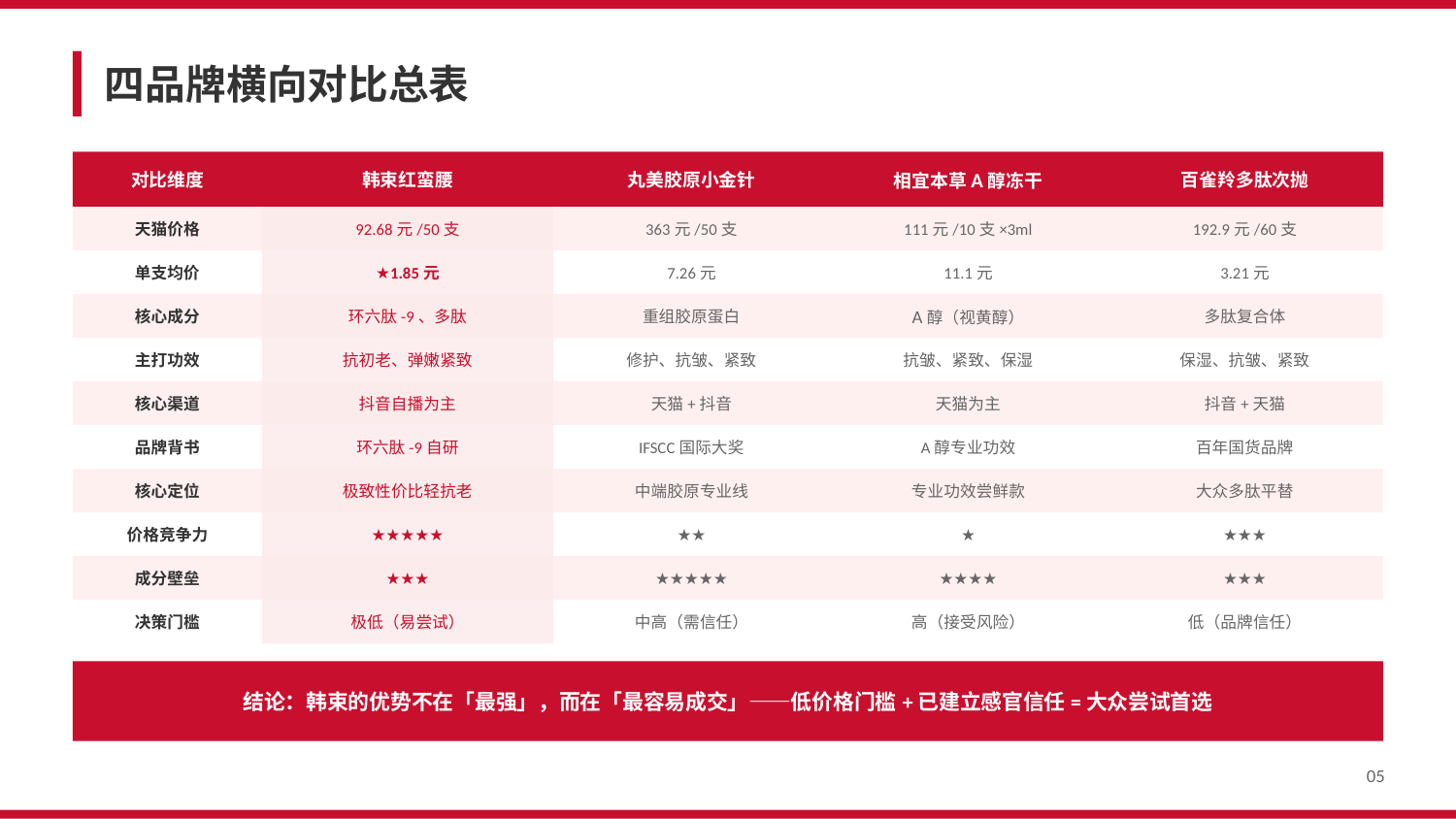

四品牌横向对比总表

对比维度
韩束红蛮腰
丸美胶原小金针
相宜本草A醇冻干
百雀羚多肽次抛

天猫价格

92.68元/50支
363元/50支
111元/10支×3ml
192.9元/60支

单支均价

★1.85元
7.26元
11.1元
3.21元

核心成分

环六肽-9、多肽
重组胶原蛋白
A醇（视黄醇）
多肽复合体

主打功效

抗初老、弹嫩紧致
修护、抗皱、紧致
抗皱、紧致、保湿
保湿、抗皱、紧致

核心渠道

抖音自播为主
天猫+抖音
天猫为主
抖音+天猫

品牌背书

环六肽-9自研
IFSCC国际大奖
A醇专业功效
百年国货品牌

核心定位

极致性价比轻抗老
中端胶原专业线
专业功效尝鲜款
大众多肽平替

价格竞争力

★★★★★
★★
★
★★★

成分壁垒

★★★
★★★★★
★★★★
★★★

决策门槛

极低（易尝试）
中高（需信任）
高（接受风险）
低（品牌信任）

结论：韩束的优势不在「最强」，而在「最容易成交」——低价格门槛+已建立感官信任=大众尝试首选
05